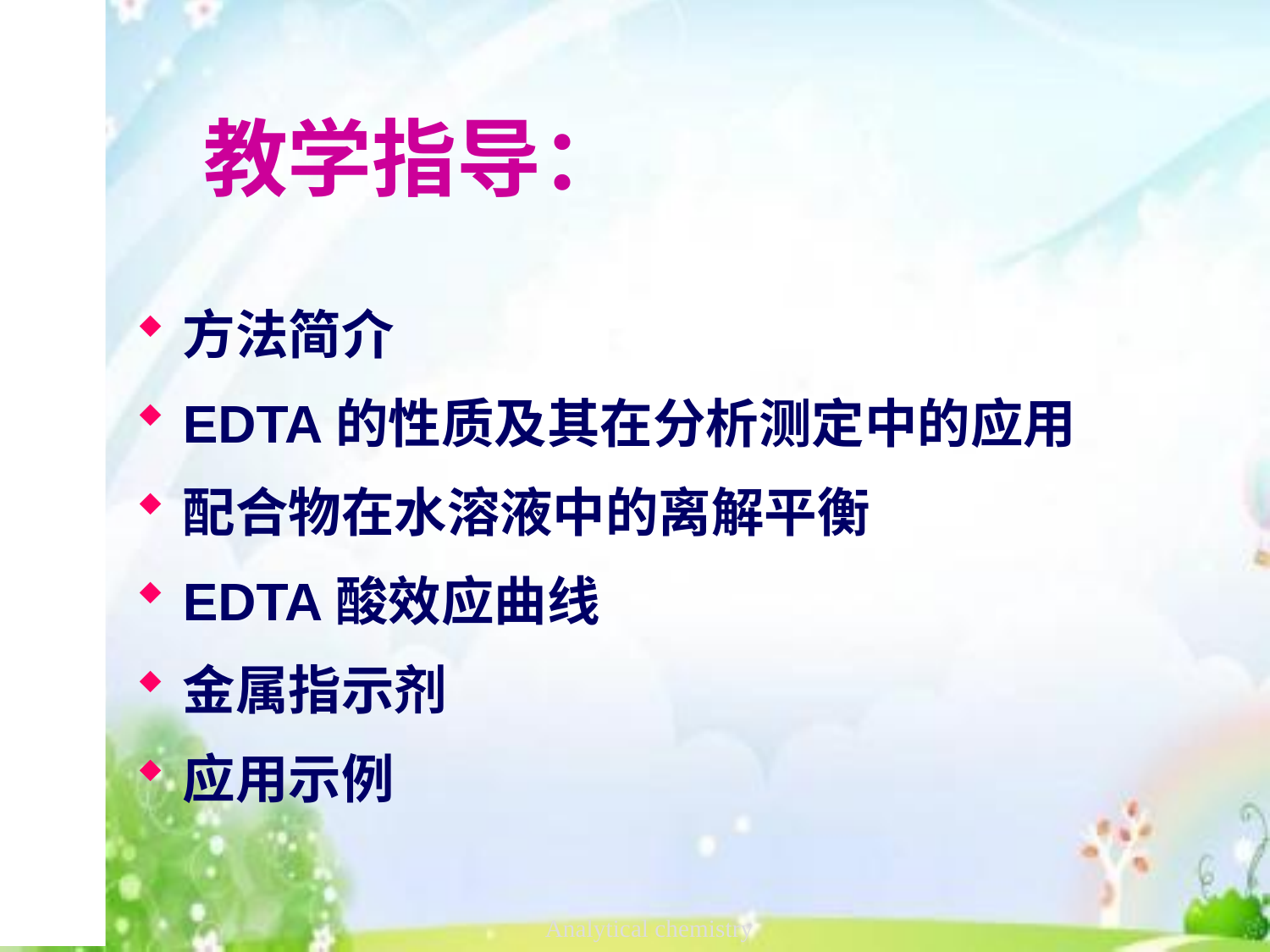

# 教学指导：
方法简介
EDTA的性质及其在分析测定中的应用
配合物在水溶液中的离解平衡
EDTA酸效应曲线
金属指示剂
应用示例

Analytical chemistry
2